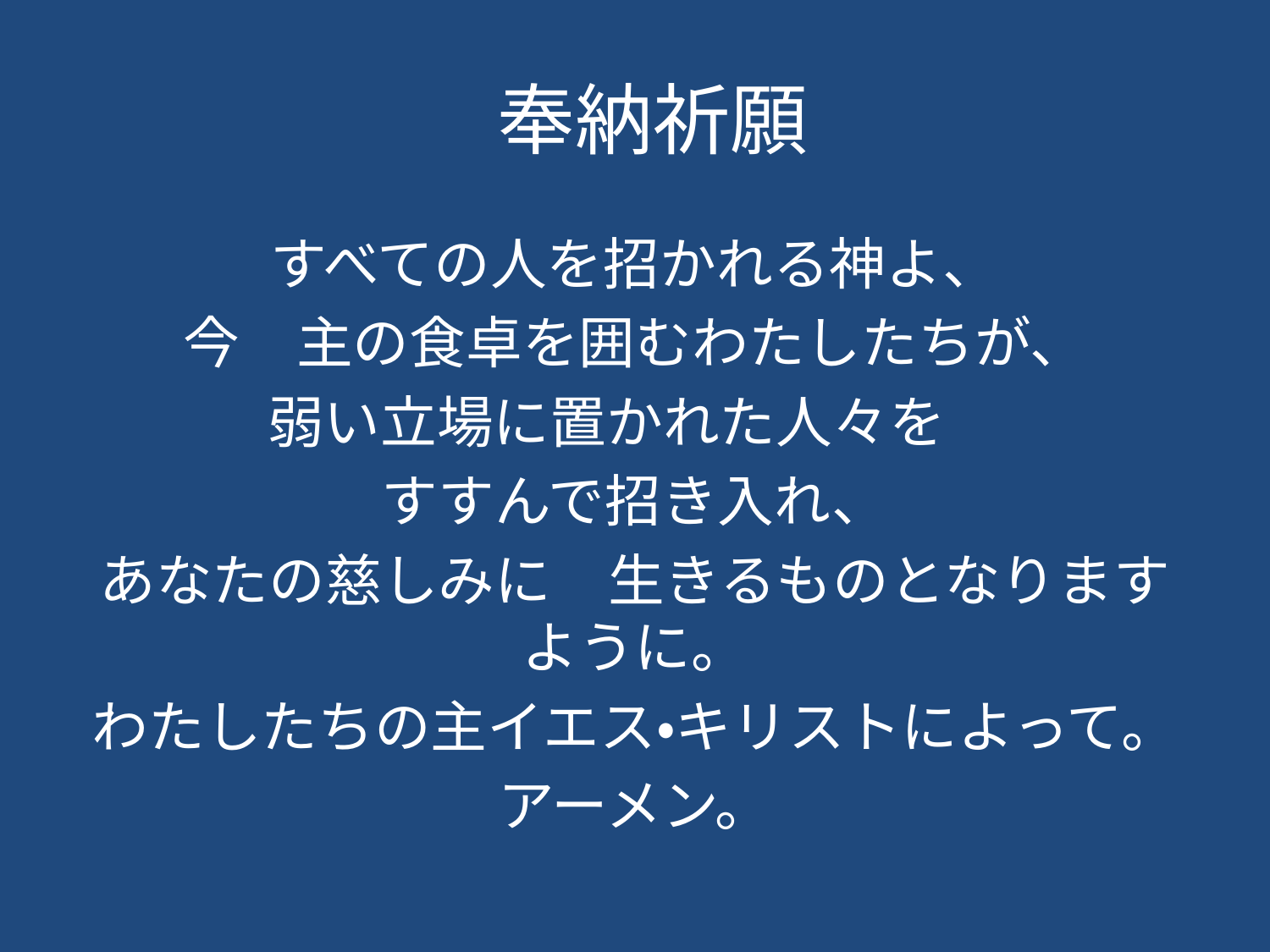

# 奉納祈願
すべての人を招かれる神よ、
今　主の食卓を囲むわたしたちが、
弱い立場に置かれた人々を
すすんで招き入れ、
あなたの慈しみに　生きるものとなりますように。
わたしたちの主イエス・キリストによって。
アーメン。